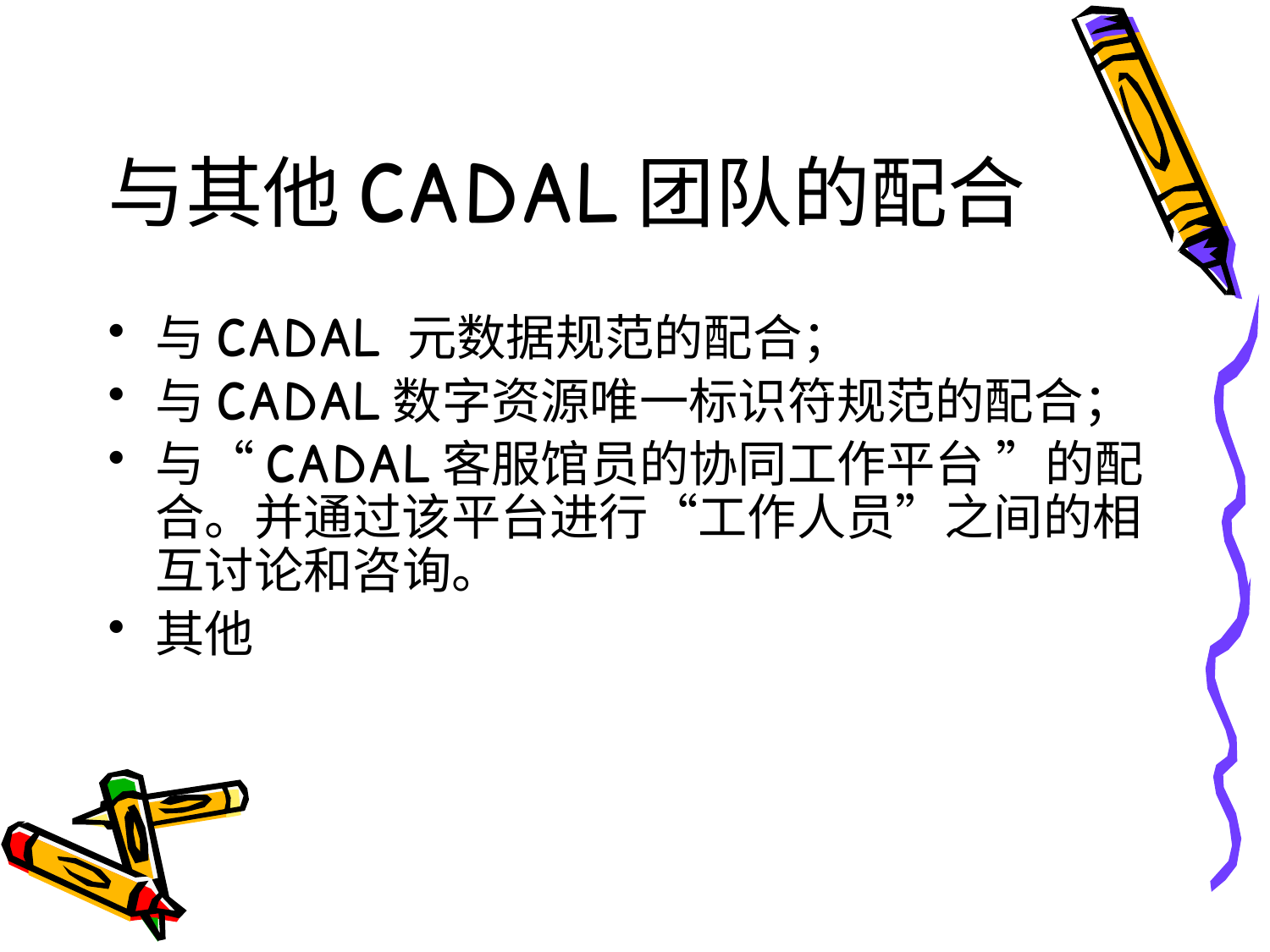

# 与其他CADAL团队的配合
与CADAL 元数据规范的配合；
与CADAL数字资源唯一标识符规范的配合；
与“CADAL客服馆员的协同工作平台 ”的配合。并通过该平台进行“工作人员”之间的相互讨论和咨询。
其他